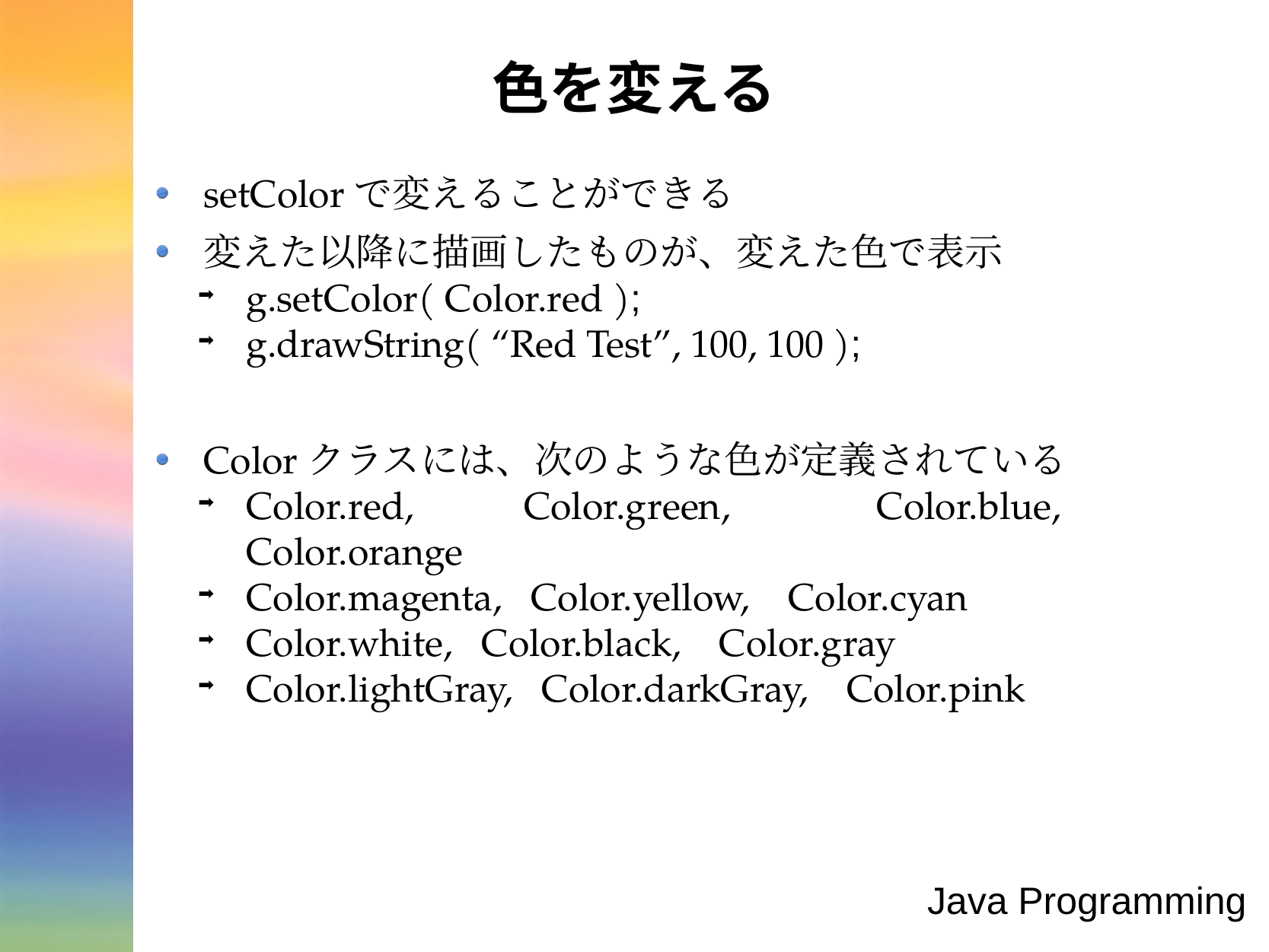

# 色を変える
setColorで変えることができる
変えた以降に描画したものが、変えた色で表示
g.setColor( Color.red );
g.drawString( “Red Test”, 100, 100 );

Colorクラスには、次のような色が定義されている
Color.red,   Color.green,    Color.blue,　Color.orange
Color.magenta,   Color.yellow,    Color.cyan
Color.white,   Color.black,    Color.gray
Color.lightGray,   Color.darkGray,    Color.pink